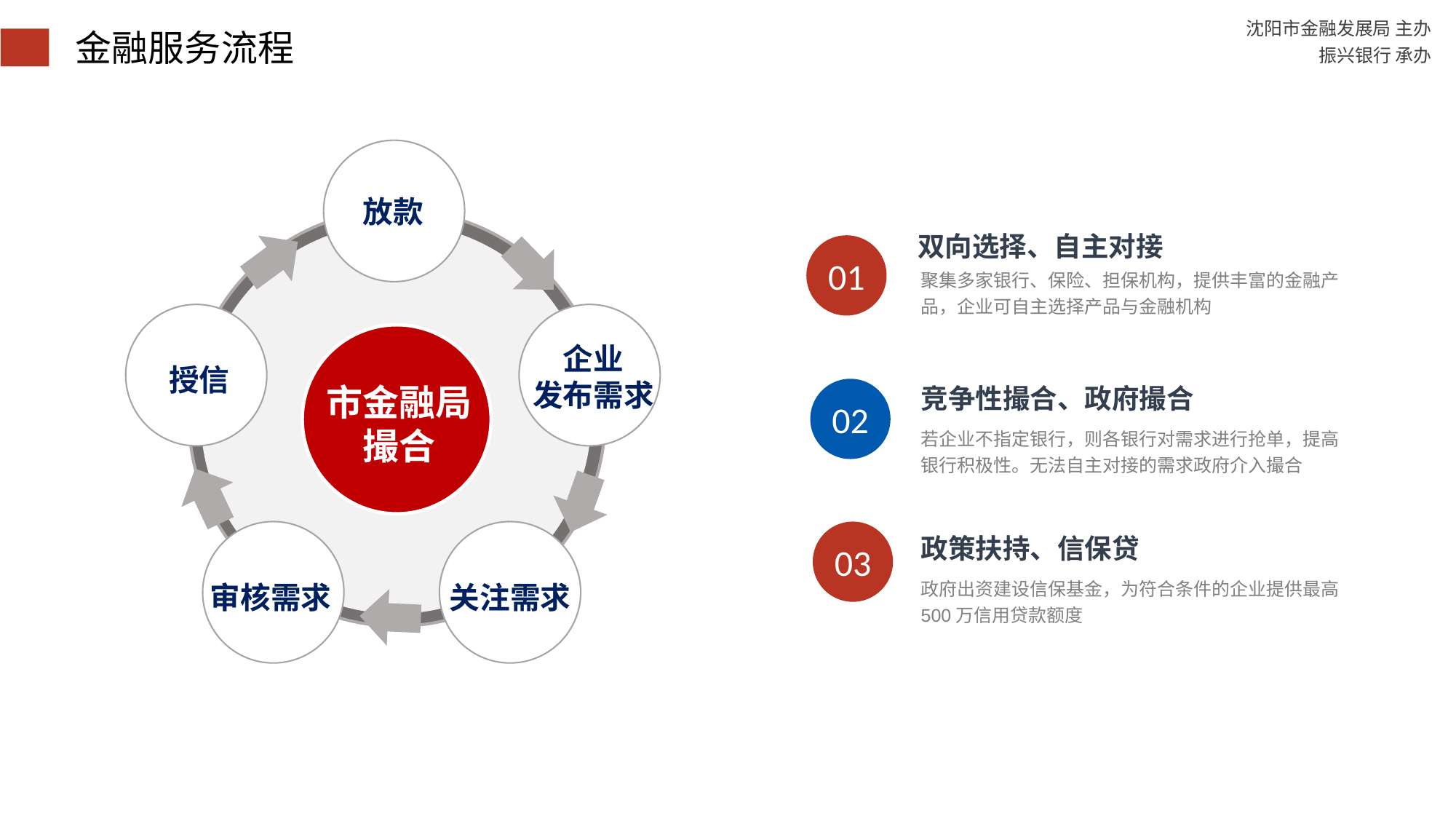

金融服务流程

放款

授信

企业
发布需求

市金融局撮合

审核需求

关注需求
双向选择、自主对接
01
聚集多家银行、保险、担保机构，提供丰富的金融产品，企业可自主选择产品与金融机构
02
竞争性撮合、政府撮合
若企业不指定银行，则各银行对需求进行抢单，提高银行积极性。无法自主对接的需求政府介入撮合
03
政策扶持、信保贷
政府出资建设信保基金，为符合条件的企业提供最高500万信用贷款额度